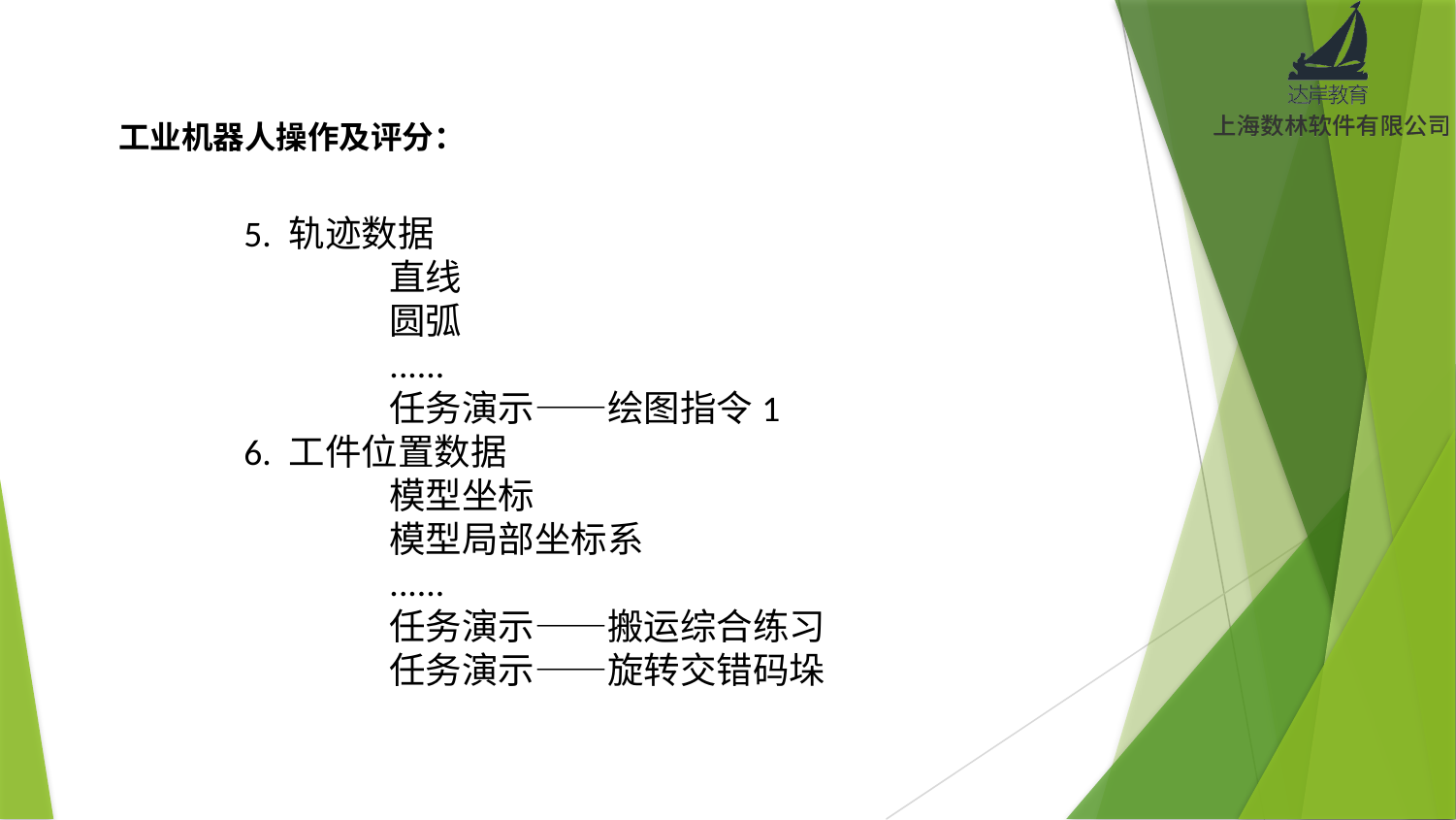

工业机器人操作及评分：
5. 轨迹数据
	直线
	圆弧
	......
	任务演示——绘图指令1
6. 工件位置数据
	模型坐标
	模型局部坐标系
	......
	任务演示——搬运综合练习
	任务演示——旋转交错码垛